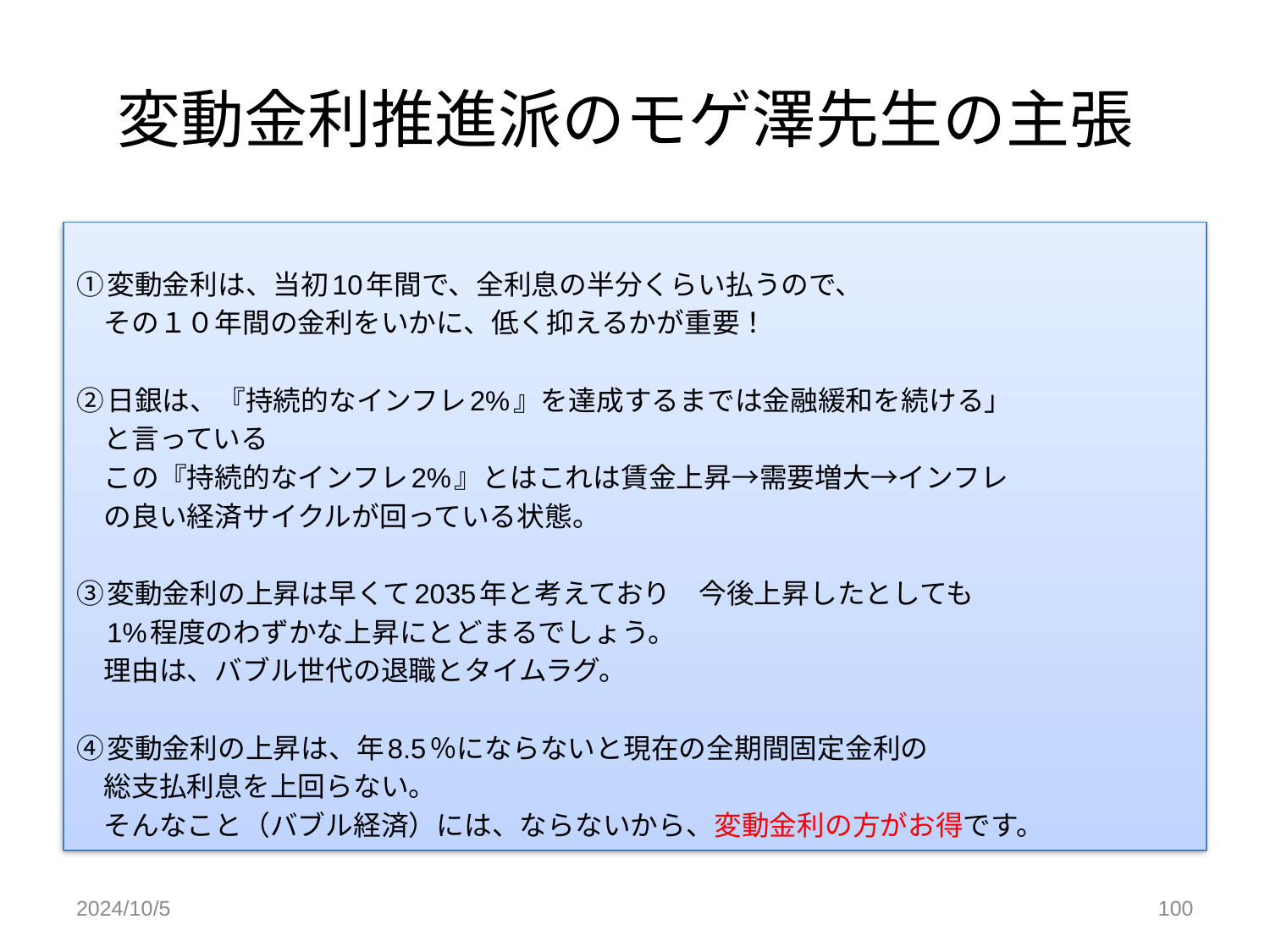

# 変動金利推進派のモゲ澤先生の主張

①変動金利は、当初10年間で、全利息の半分くらい払うので、
　その１０年間の金利をいかに、低く抑えるかが重要！

②日銀は、『持続的なインフレ2%』を達成するまでは金融緩和を続ける」
　と言っている
　この『持続的なインフレ2%』とはこれは賃金上昇→需要増大→インフレ
　の良い経済サイクルが回っている状態。

③変動金利の上昇は早くて2035年と考えており　今後上昇したとしても
　1%程度のわずかな上昇にとどまるでしょう。
　理由は、バブル世代の退職とタイムラグ。

④変動金利の上昇は、年8.5％にならないと現在の全期間固定金利の
　総支払利息を上回らない。
　そんなこと（バブル経済）には、ならないから、変動金利の方がお得です。
2024/10/5
100